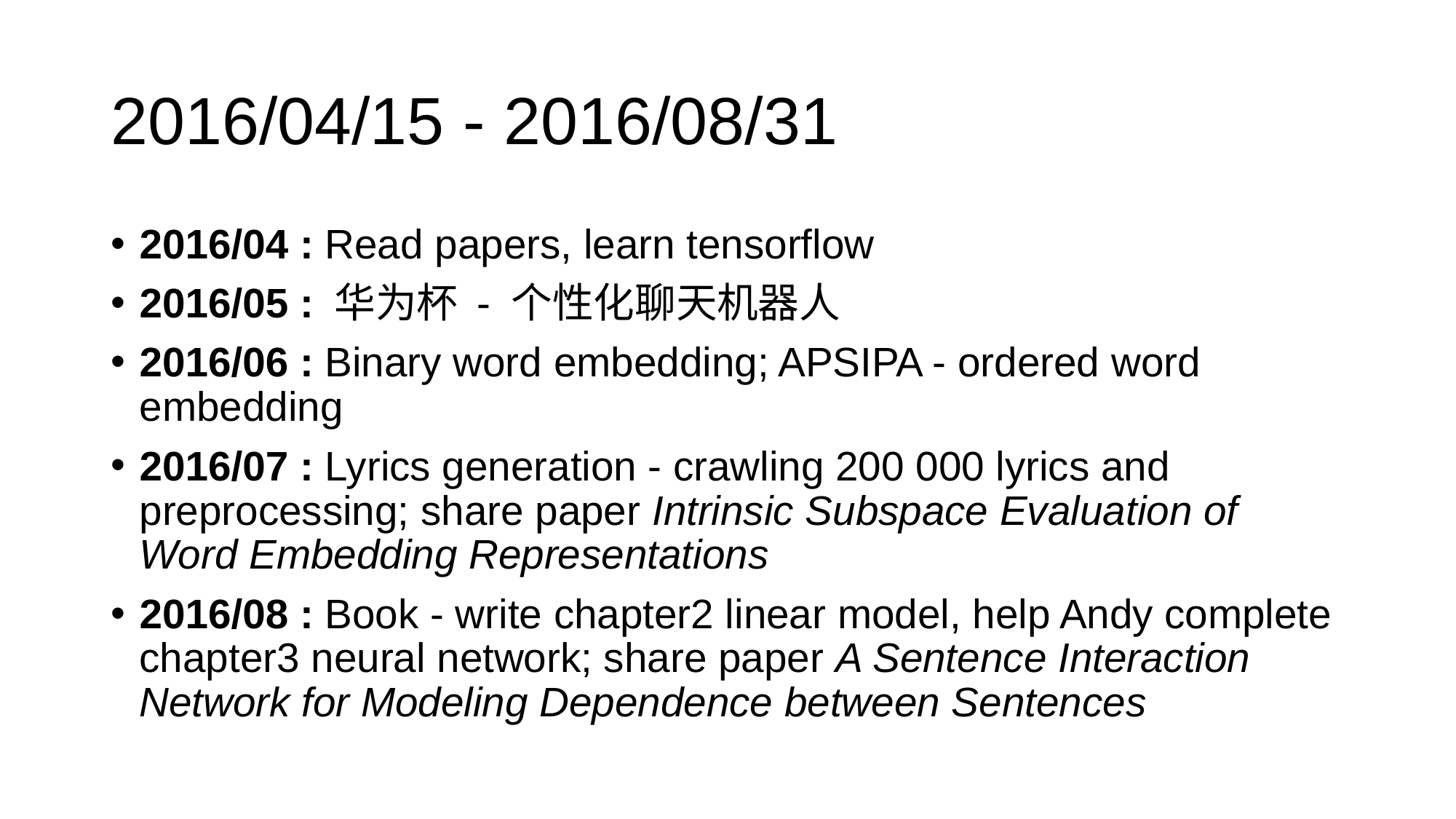

# 2016/04/15 - 2016/08/31
2016/04 : Read papers, learn tensorflow
2016/05 : 华为杯 - 个性化聊天机器人
2016/06 : Binary word embedding; APSIPA - ordered word embedding
2016/07 : Lyrics generation - crawling 200 000 lyrics and preprocessing; share paper Intrinsic Subspace Evaluation of Word Embedding Representations
2016/08 : Book - write chapter2 linear model, help Andy complete chapter3 neural network; share paper A Sentence Interaction Network for Modeling Dependence between Sentences